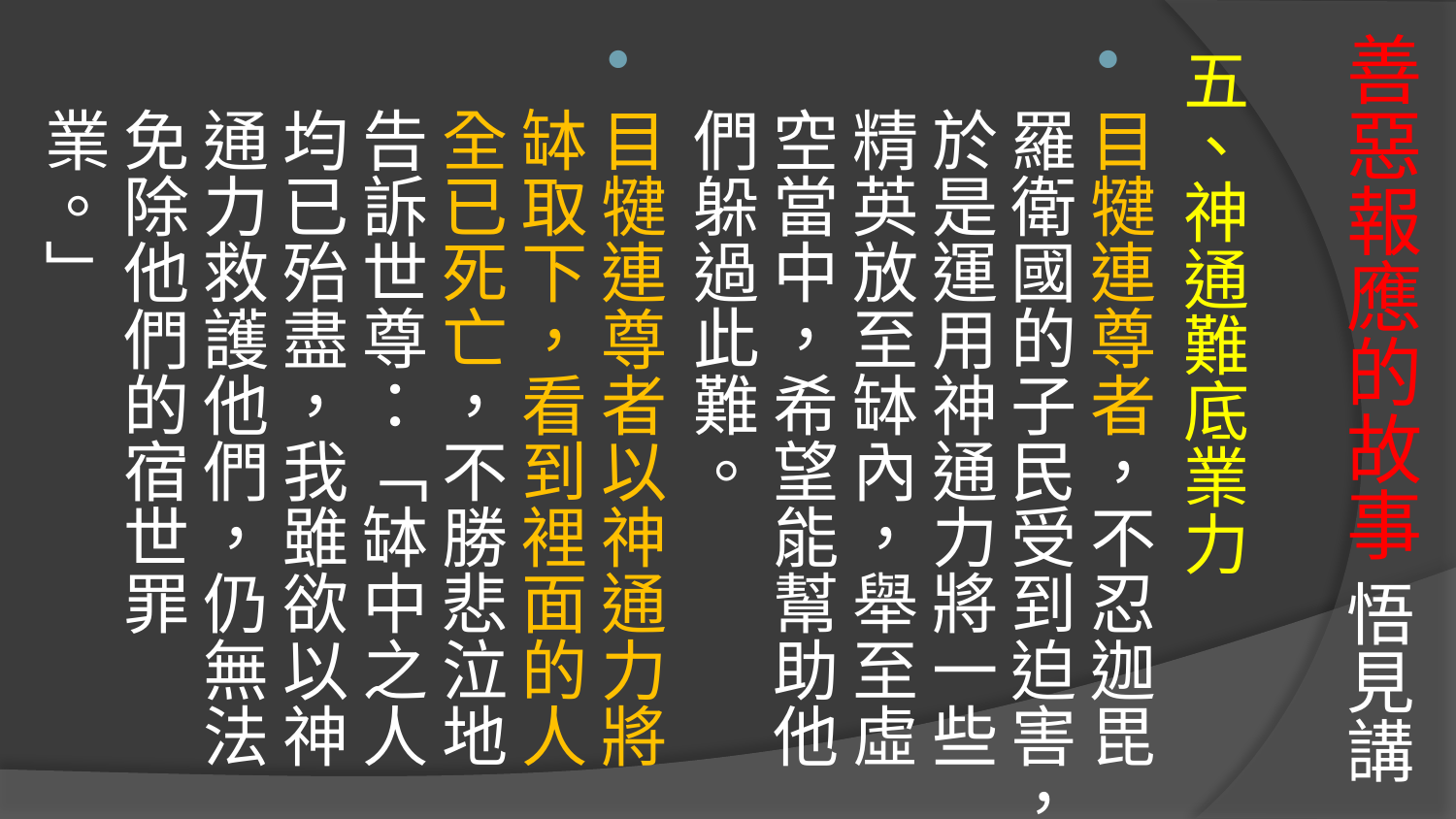

# 善惡報應的故事 悟見講
五、神通難底業力
目犍連尊者，不忍迦毘羅衛國的子民受到迫害，於是運用神通力將一些精英放至缽內，舉至虛空當中，希望能幫助他們躲過此難。
目犍連尊者以神通力將缽取下，看到裡面的人全已死亡，不勝悲泣地告訴世尊：「缽中之人均已殆盡，我雖欲以神通力救護他們，仍無法免除他們的宿世罪業。」